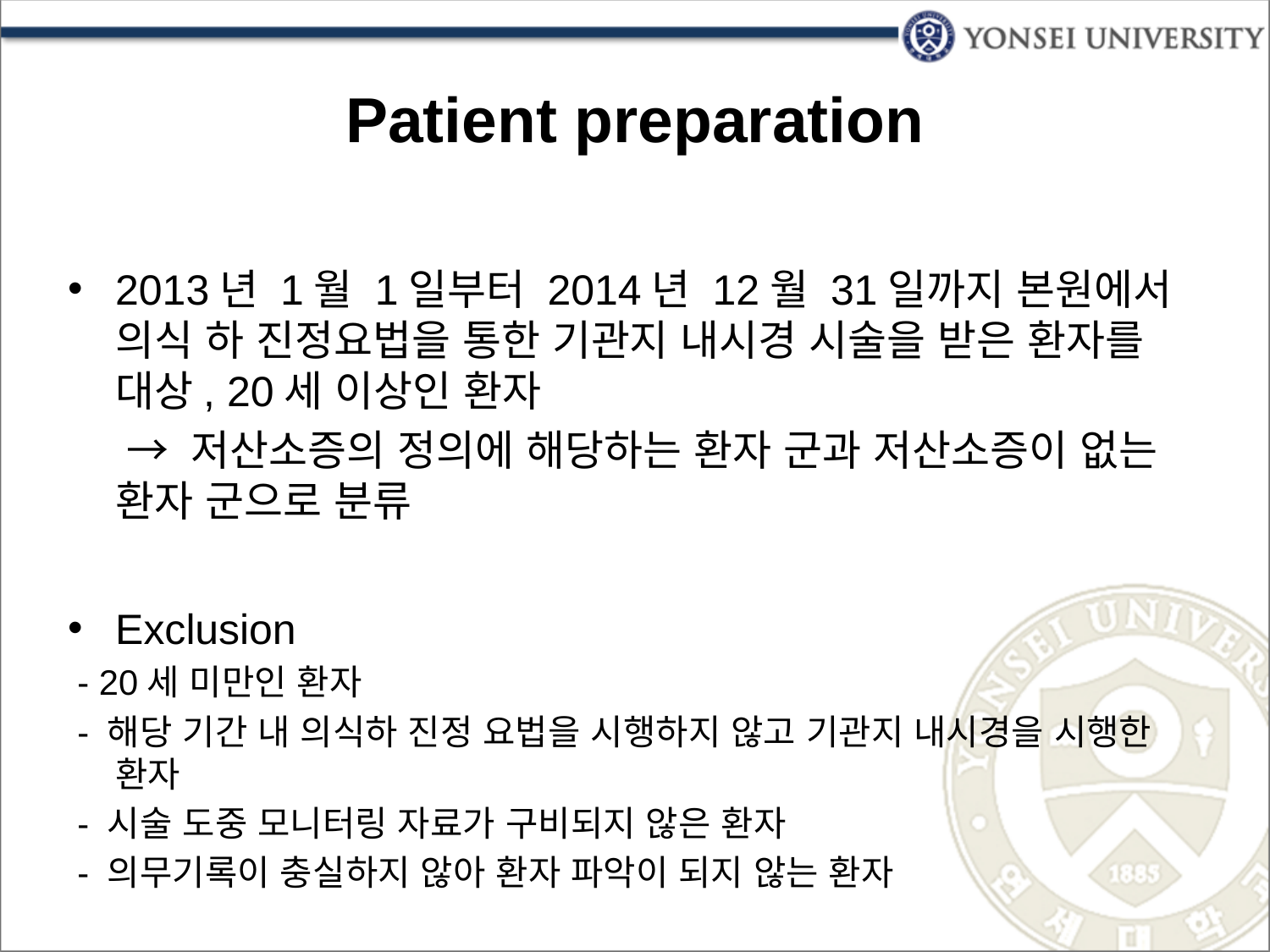

# Patient preparation
2013년 1월 1일부터 2014년 12월 31일까지 본원에서 의식 하 진정요법을 통한 기관지 내시경 시술을 받은 환자를 대상, 20세 이상인 환자
     → 저산소증의 정의에 해당하는 환자 군과 저산소증이 없는 환자 군으로 분류

Exclusion
 - 20세 미만인 환자
 - 해당 기간 내 의식하 진정 요법을 시행하지 않고 기관지 내시경을 시행한 환자
 - 시술 도중 모니터링 자료가 구비되지 않은 환자
 - 의무기록이 충실하지 않아 환자 파악이 되지 않는 환자